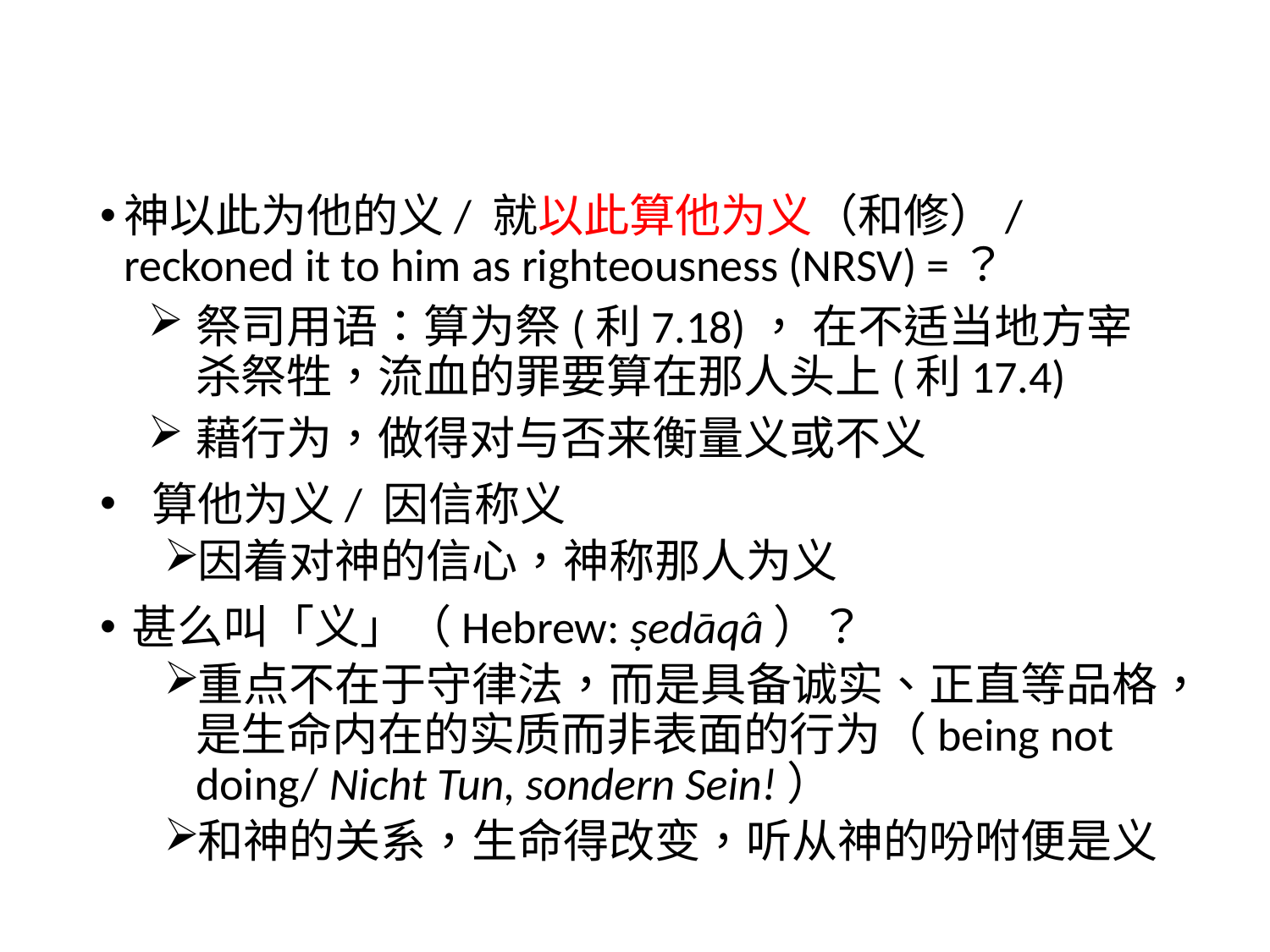

#
神以此为他的义/ 就以此算他为义（和修）/ reckoned it to him as righteousness (NRSV) =？
祭司用语：算为祭(利7.18)， 在不适当地方宰杀祭牲，流血的罪要算在那人头上(利17.4)
藉行为，做得对与否来衡量义或不义
 算他为义/ 因信称义
因着对神的信心，神称那人为义
甚么叫「义」（Hebrew: ṣedāqâ）？
重点不在于守律法，而是具备诚实、正直等品格，是生命内在的实质而非表面的行为（being not doing/ Nicht Tun, sondern Sein!）
和神的关系，生命得改变，听从神的吩咐便是义